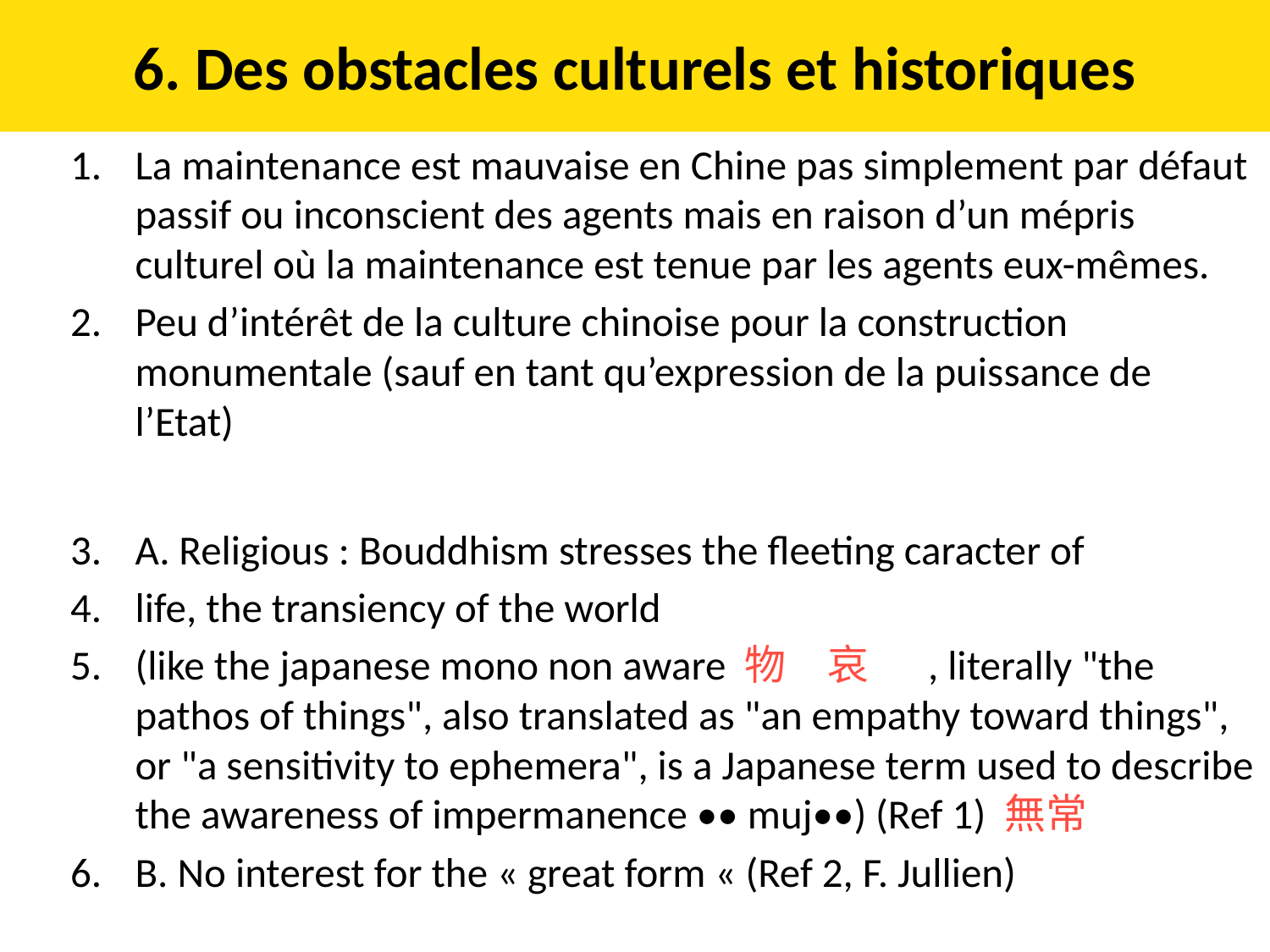

# 6. Des obstacles culturels et historiques
La maintenance est mauvaise en Chine pas simplement par défaut passif ou inconscient des agents mais en raison d’un mépris culturel où la maintenance est tenue par les agents eux-mêmes.
Peu d’intérêt de la culture chinoise pour la construction monumentale (sauf en tant qu’expression de la puissance de l’Etat)

A. Religious : Bouddhism stresses the fleeting caracter of
life, the transiency of the world
(like the japanese mono non aware 物の哀れ , literally "the pathos of things", also translated as "an empathy toward things", or "a sensitivity to ephemera", is a Japanese term used to describe the awareness of impermanence •• muj••) (Ref 1) 無常 mujō)
B. No interest for the « great form « (Ref 2, F. Jullien)